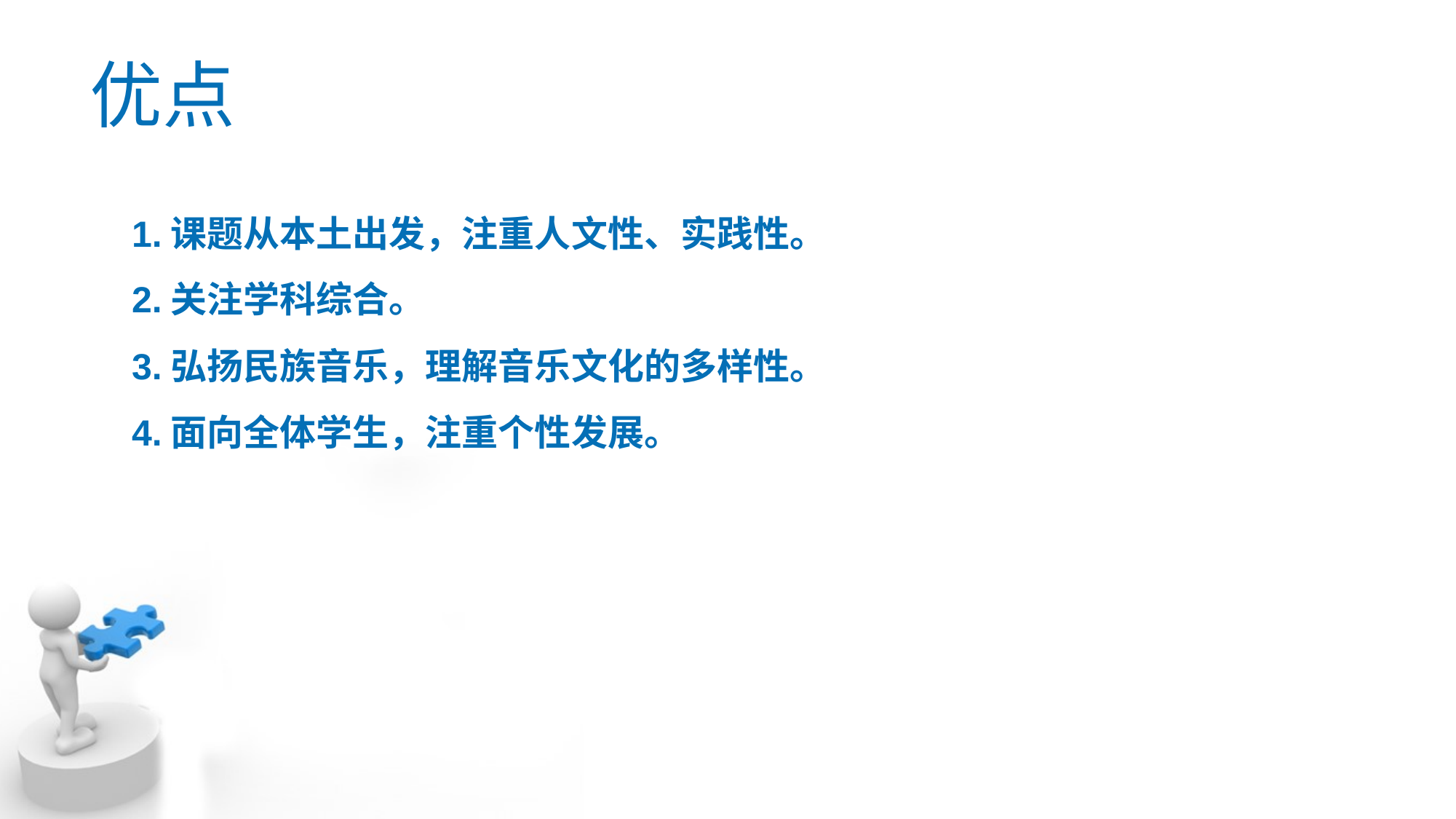

优点
1.课题从本土出发，注重人文性、实践性。
2.关注学科综合。
3.弘扬民族音乐，理解音乐文化的多样性。
4.面向全体学生，注重个性发展。